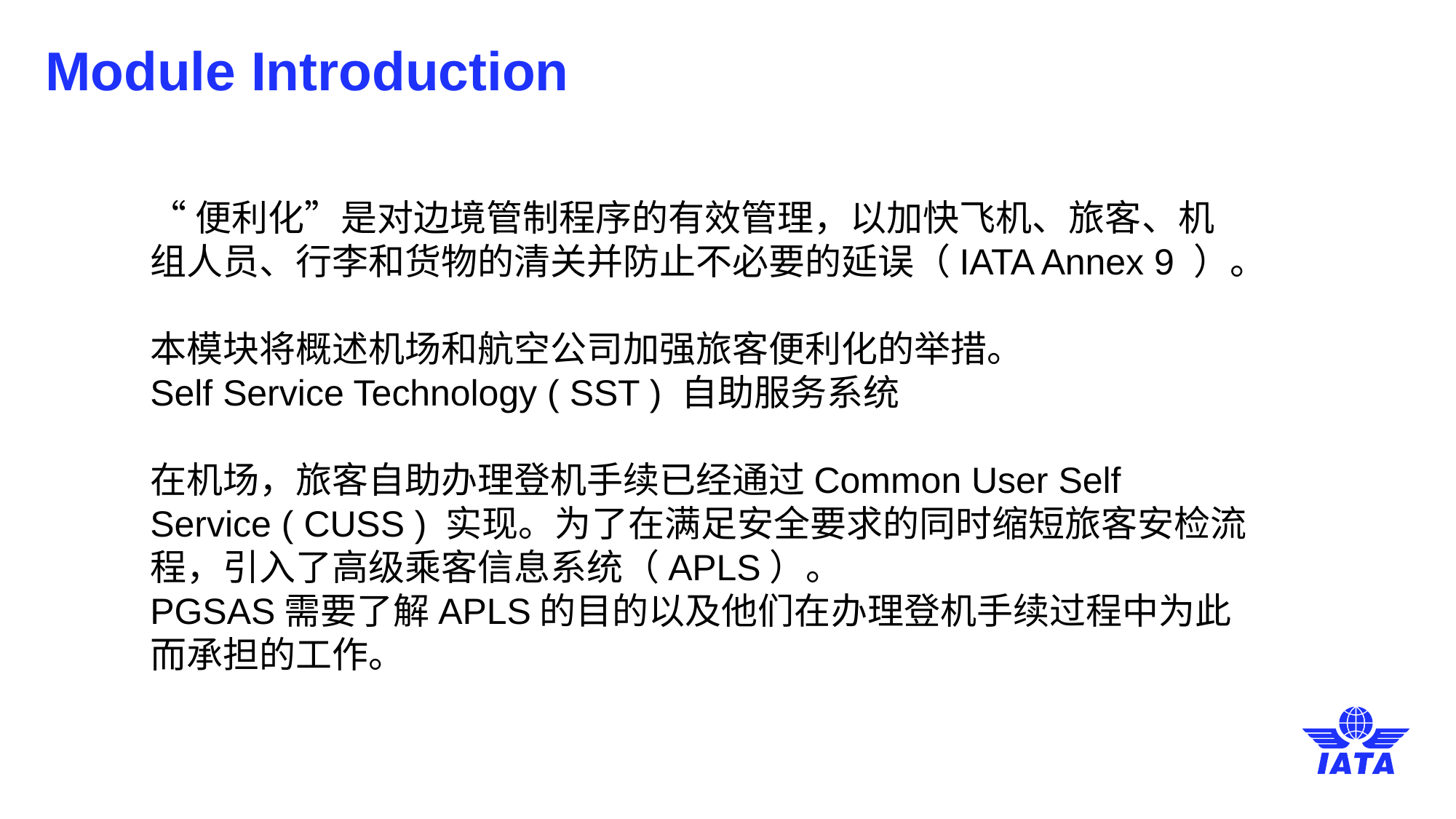

# Module Introduction
“便利化”是对边境管制程序的有效管理，以加快飞机、旅客、机组人员、行李和货物的清关并防止不必要的延误（IATA Annex 9 ）。

本模块将概述机场和航空公司加强旅客便利化的举措。
Self Service Technology ( SST ) 自助服务系统

在机场，旅客自助办理登机手续已经通过Common User Self Service ( CUSS ) 实现。为了在满足安全要求的同时缩短旅客安检流程，引入了高级乘客信息系统（APLS）。
PGSAS需要了解APLS的目的以及他们在办理登机手续过程中为此而承担的工作。
4